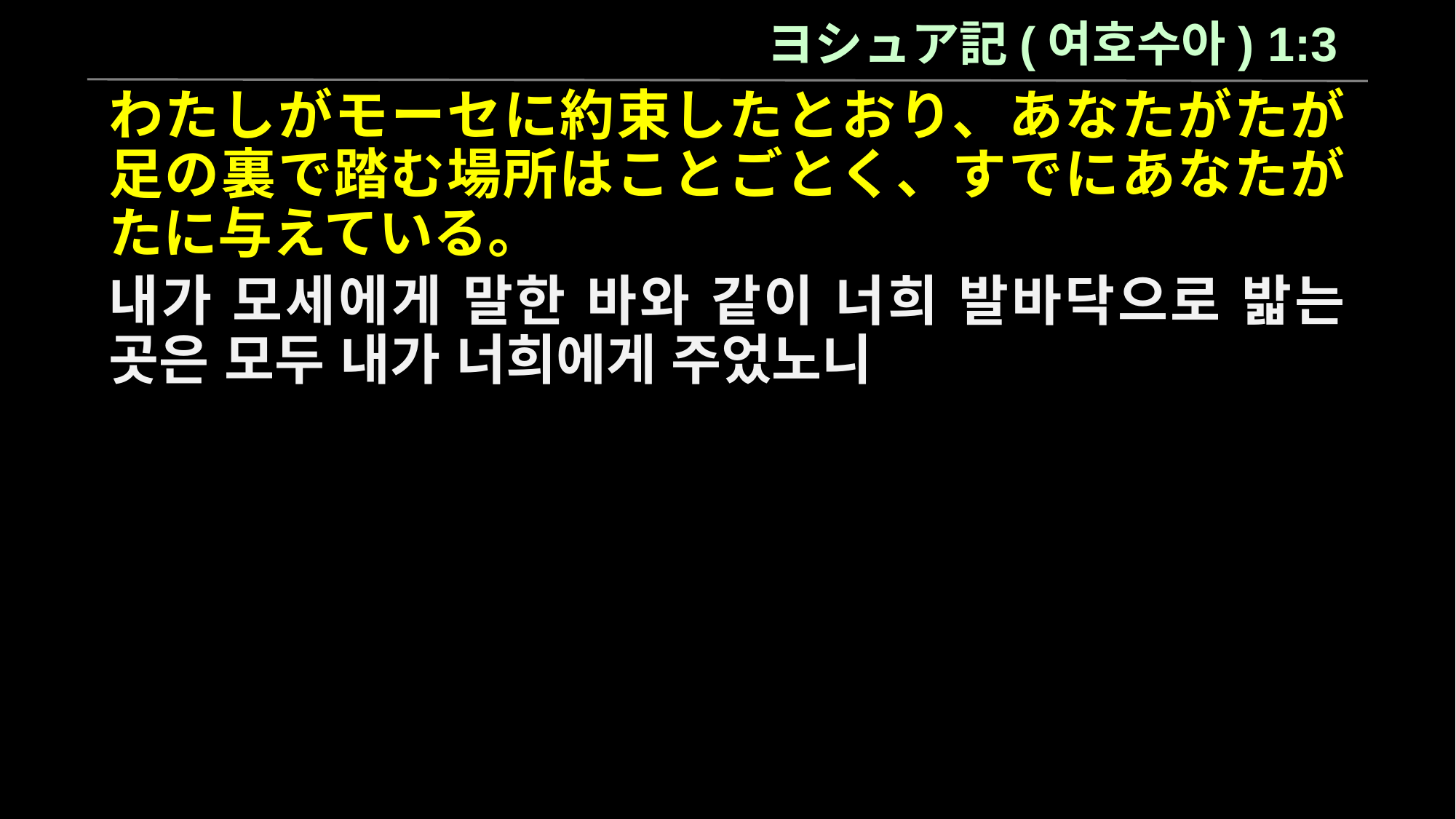

ヨシュア記(여호수아) 1:3

わたしがモーセに約束したとおり、あなたがたが足の裏で踏む場所はことごとく、すでにあなたがたに与えている。
내가 모세에게 말한 바와 같이 너희 발바닥으로 밟는 곳은 모두 내가 너희에게 주었노니